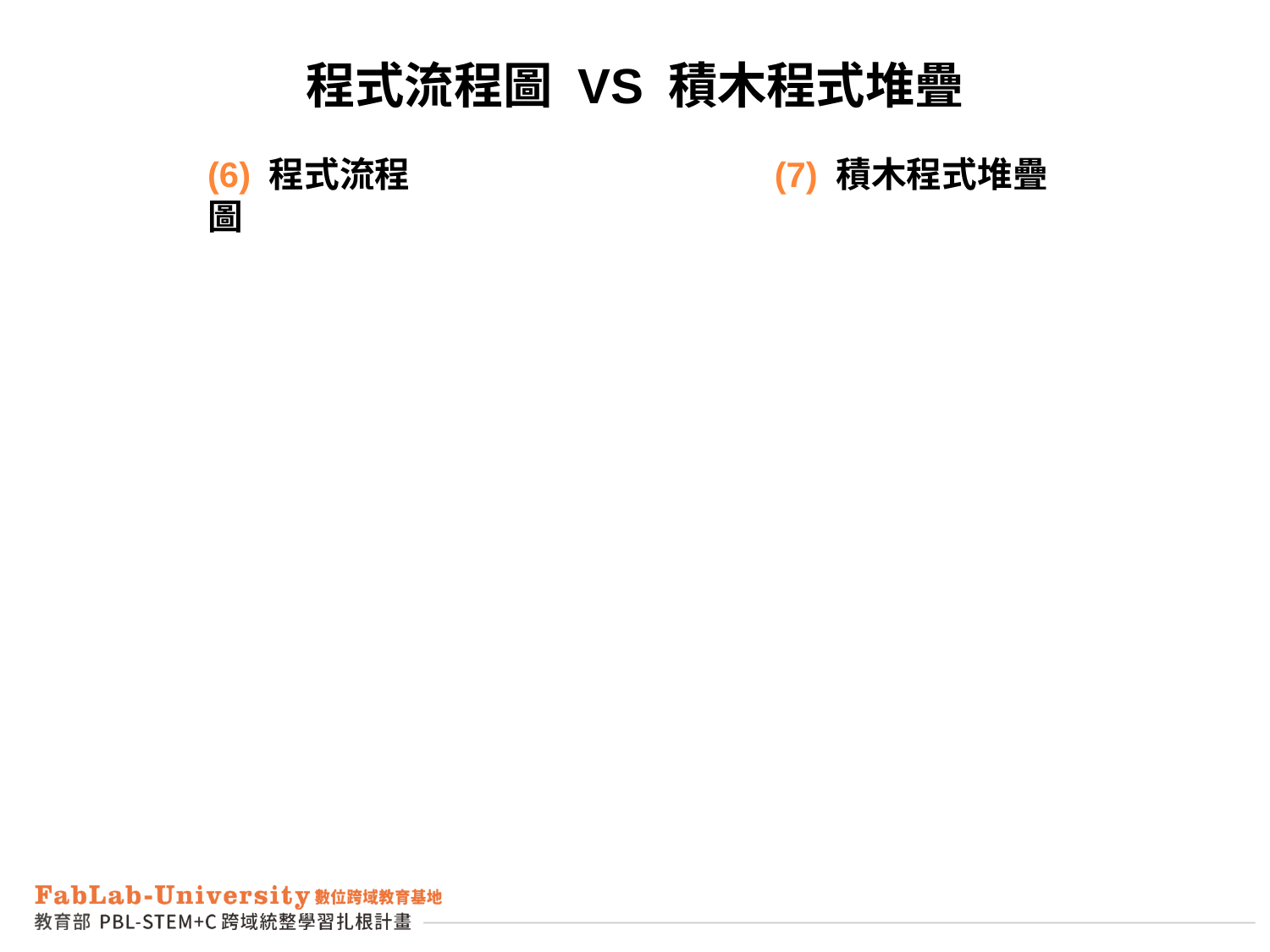

# 程式流程圖 vs 積木程式堆疊
(6) 程式流程圖
(7) 積木程式堆疊